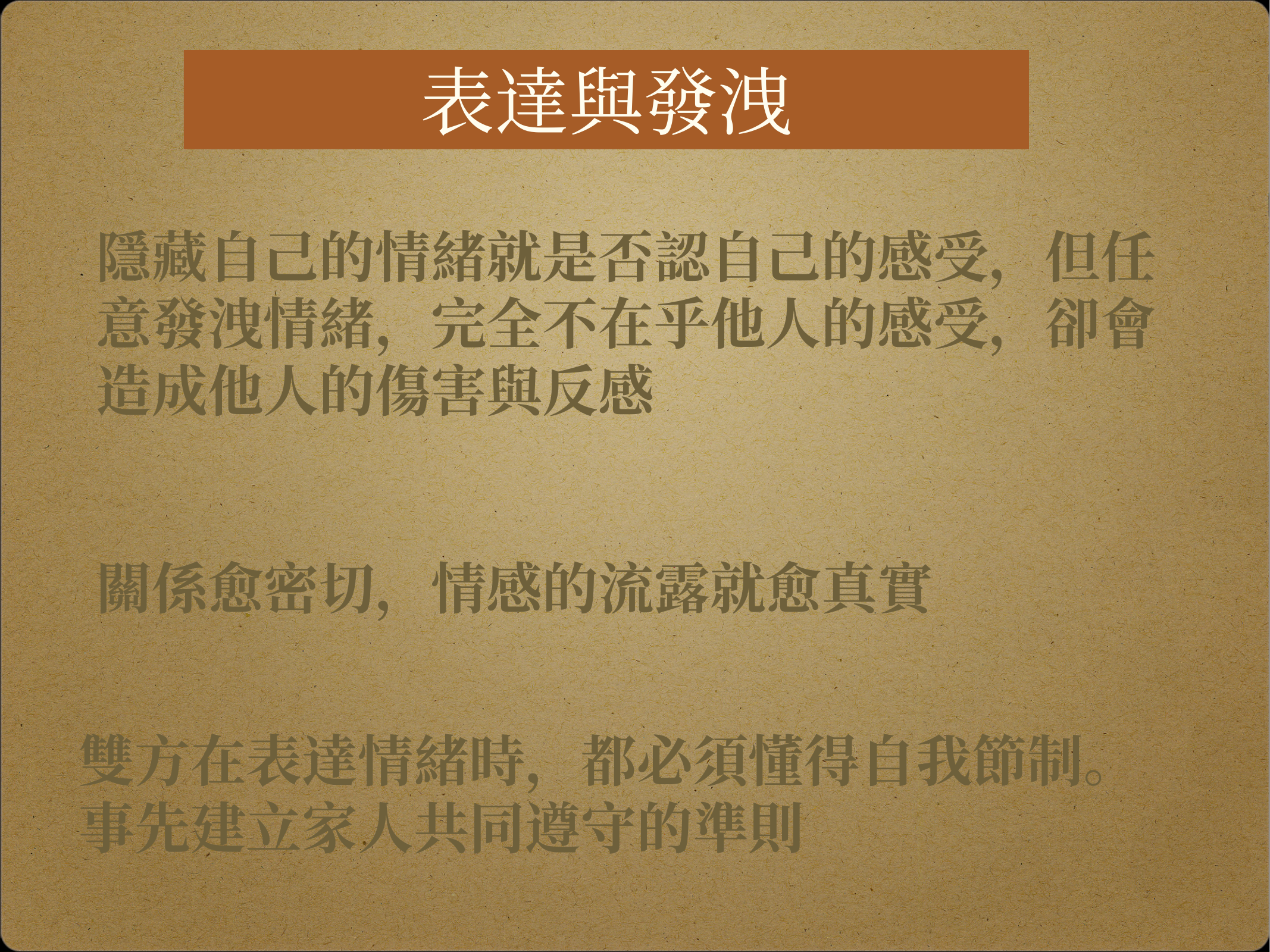

表達與發洩
隱藏自己的情緒就是否認自己的感受，但任意發洩情緒，完全不在乎他人的感受，卻會造成他人的傷害與反感
關係愈密切，情感的流露就愈真實
雙方在表達情緒時，都必須懂得自我節制。事先建立家人共同遵守的準則